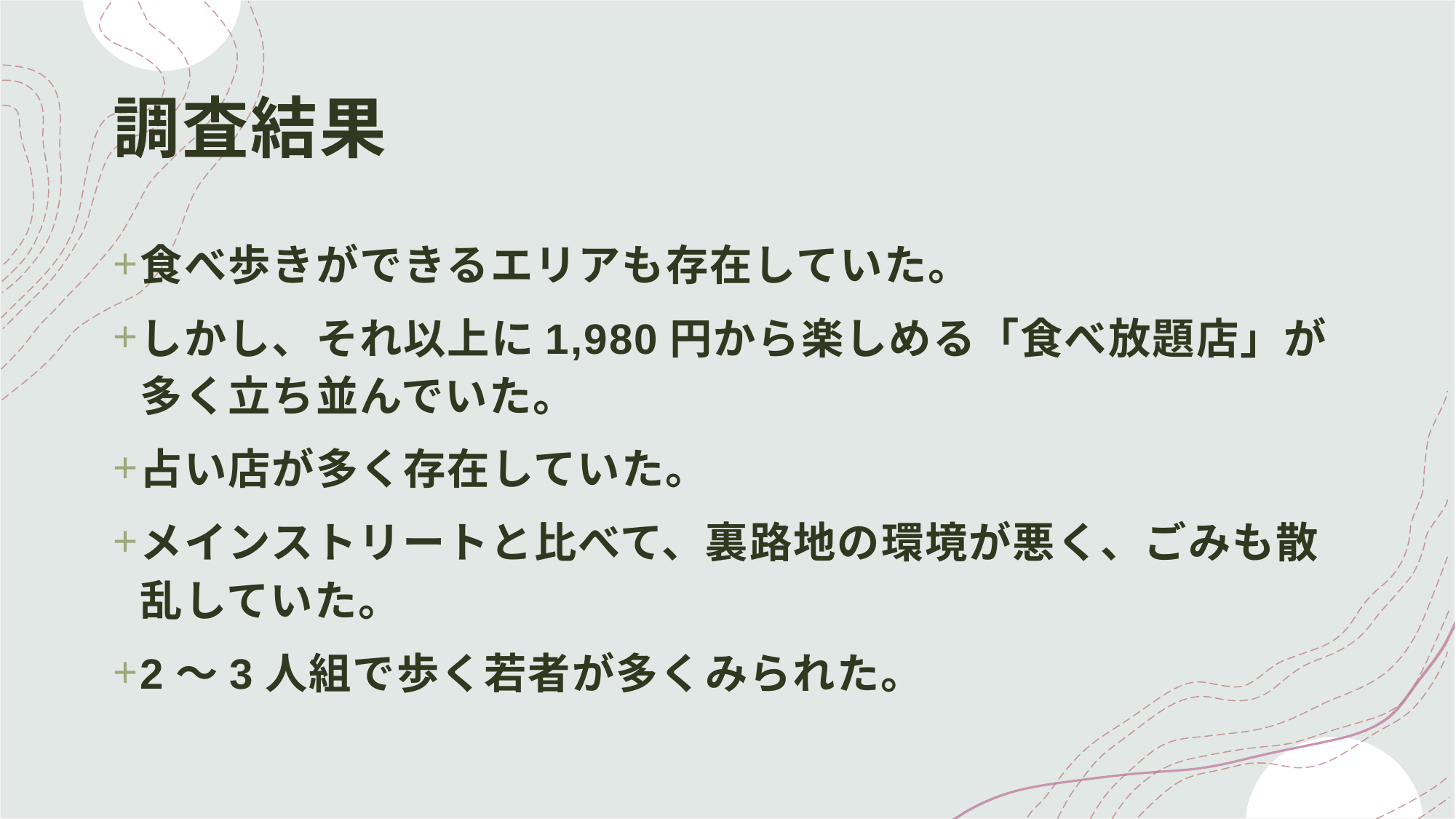

# 調査結果
食べ歩きができるエリアも存在していた。
しかし、それ以上に1,980円から楽しめる「食べ放題店」が多く立ち並んでいた。
占い店が多く存在していた。
メインストリートと比べて、裏路地の環境が悪く、ごみも散乱していた。
2～3人組で歩く若者が多くみられた。